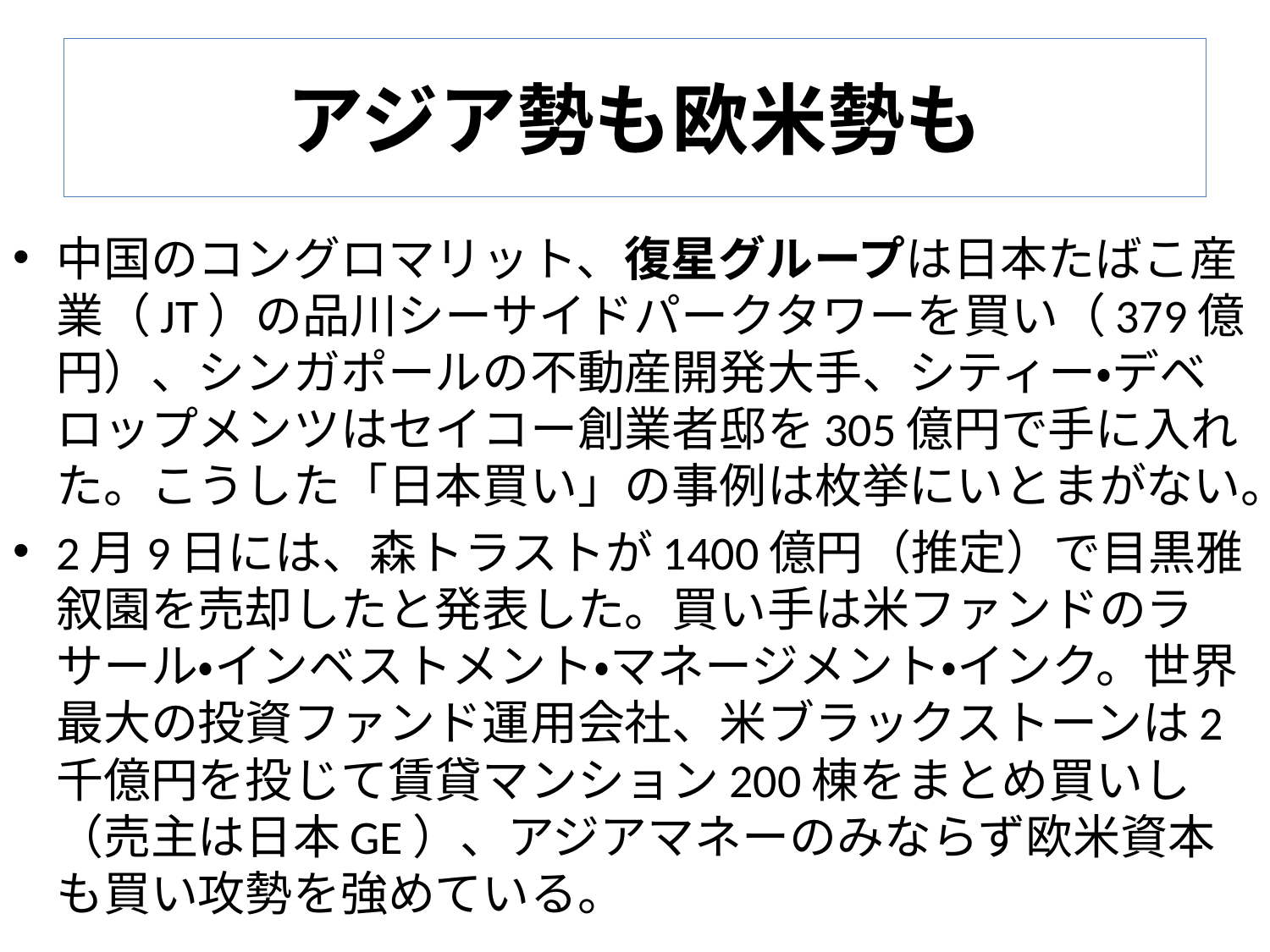

# アジア勢も欧米勢も
中国のコングロマリット、復星グループは日本たばこ産業（JT）の品川シーサイドパークタワーを買い（3​7​9億円）、シンガポールの不動産開発大手、シティー・デベロップメンツはセイコー創業者邸を3​0​5億円で手に入れた。こうした「日本買い」の事例は枚挙にいとまがない。
2月9日には、森トラストが1​4​0​0億円（推定）で目黒雅叙園を売却したと発表した。買い手は米ファンドのラサール・インベストメント・マネージメント・インク。世界最大の投資ファンド運用会社、米ブラックストーンは2千億円を投じて賃貸マンション2​0​0棟をまとめ買いし（売主は日本GE）、アジアマネーのみならず欧米資本も買い攻勢を強めている。